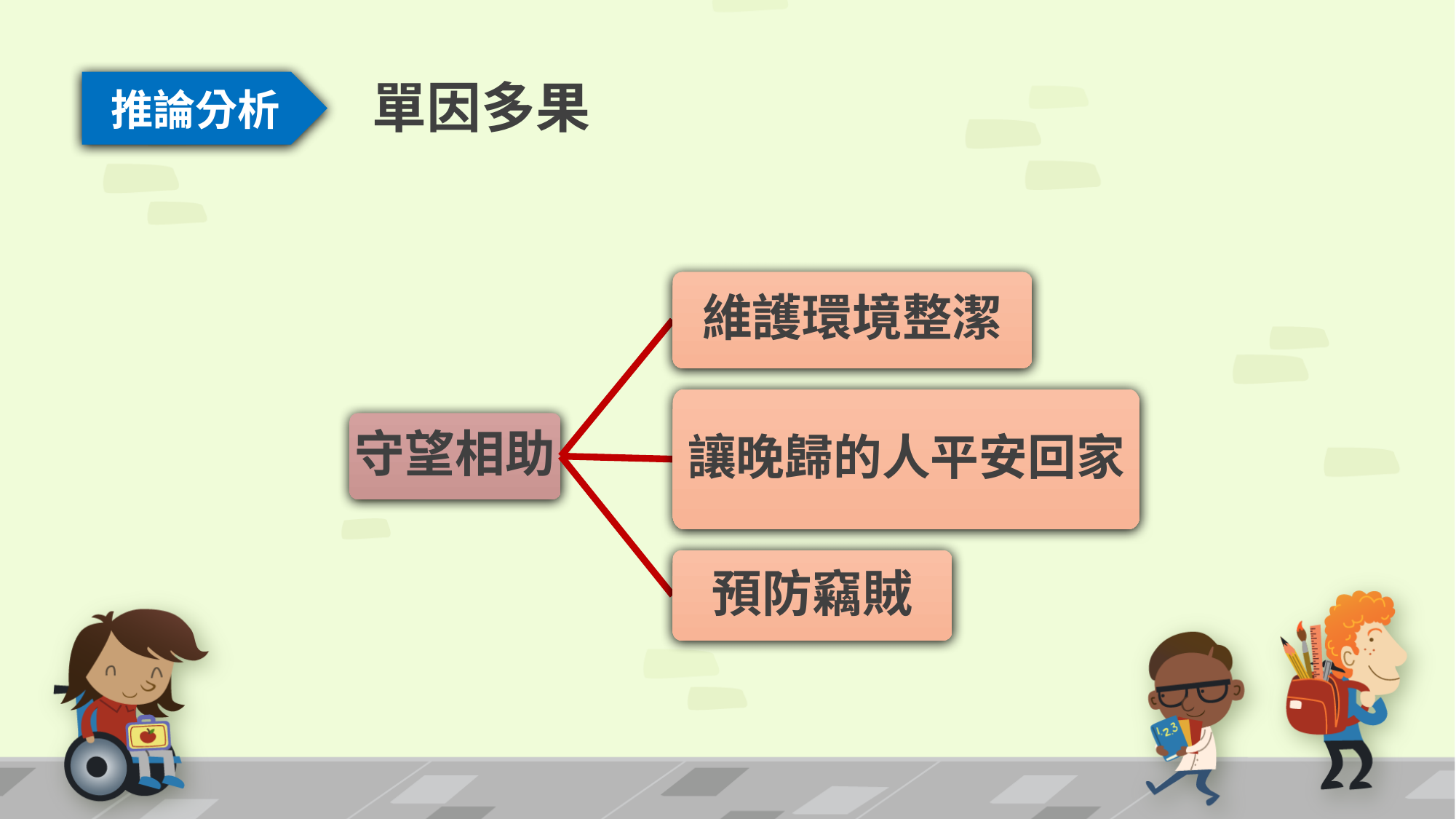

# 單因多果
推論分析
維護環境整潔

讓晚歸的人平安回家
守望相助

預防竊賊